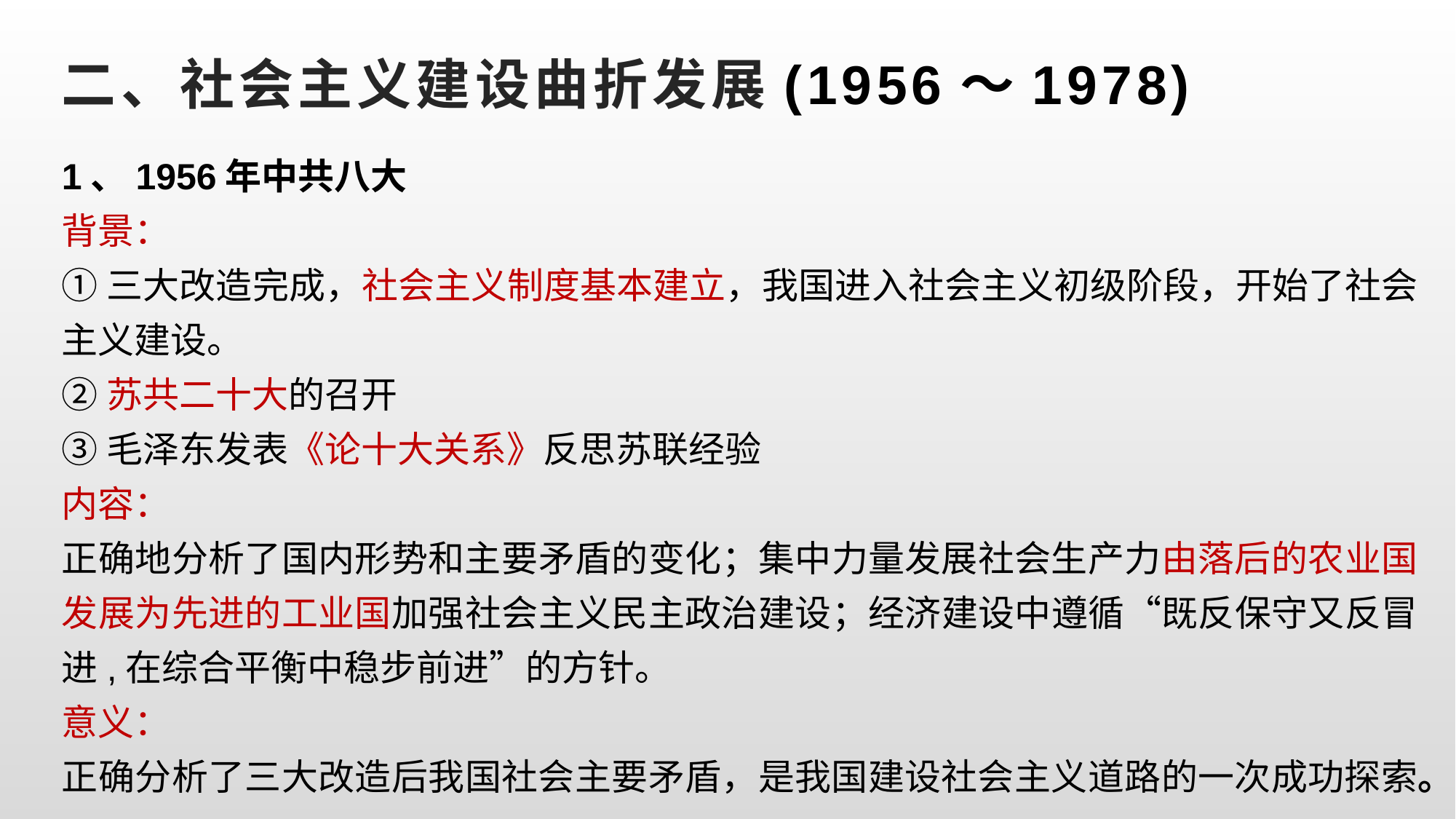

# 二、社会主义建设曲折发展(1956～1978)
1、1956年中共八大
背景：
①三大改造完成，社会主义制度基本建立，我国进入社会主义初级阶段，开始了社会主义建设。
②苏共二十大的召开
③毛泽东发表《论十大关系》反思苏联经验
内容：
正确地分析了国内形势和主要矛盾的变化；集中力量发展社会生产力由落后的农业国发展为先进的工业国加强社会主义民主政治建设；经济建设中遵循“既反保守又反冒进,在综合平衡中稳步前进”的方针。
意义：
正确分析了三大改造后我国社会主要矛盾，是我国建设社会主义道路的一次成功探索。